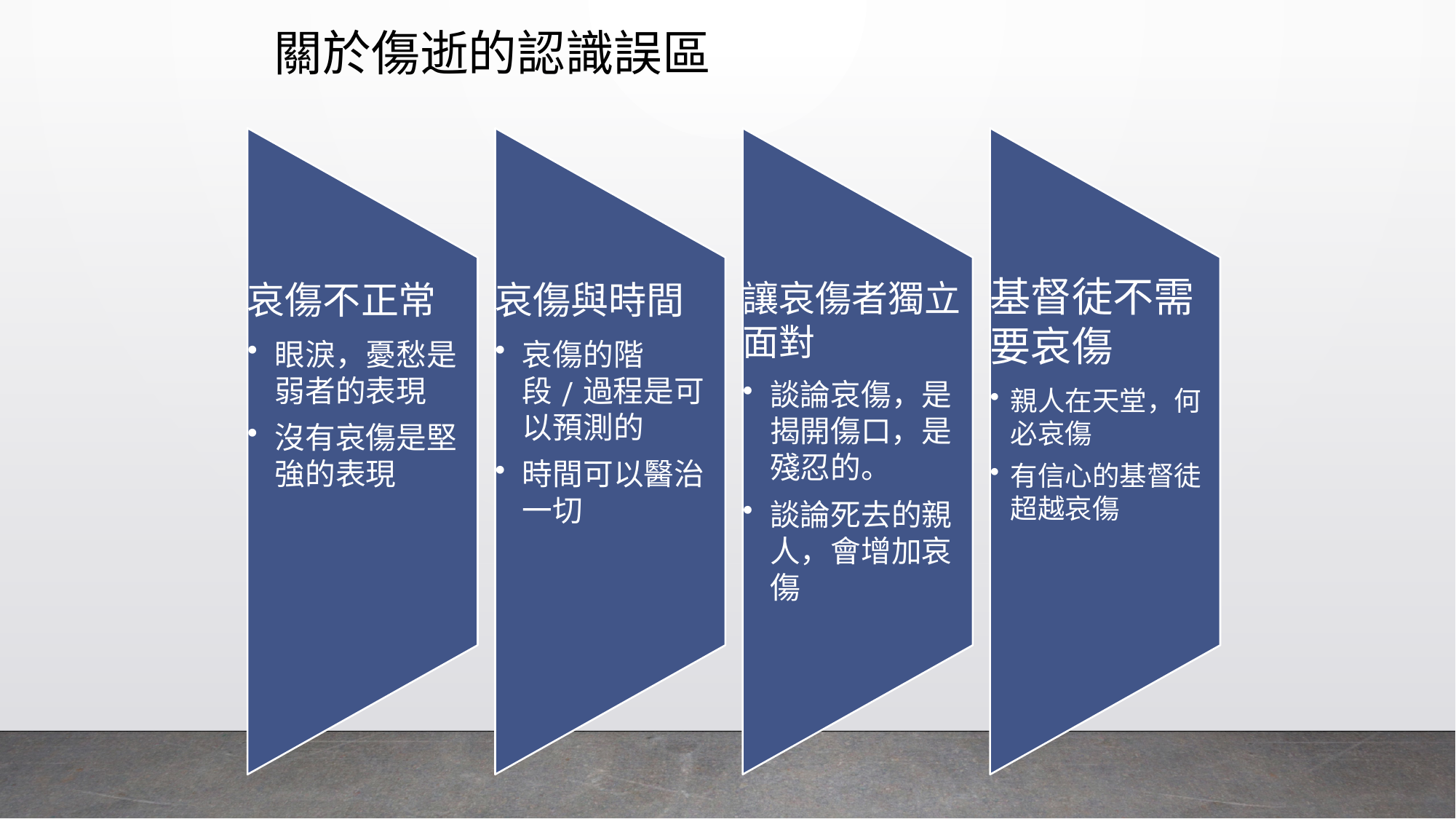

# 關於傷逝的認識誤區

哀傷不正常
眼淚，憂愁是弱者的表現
沒有哀傷是堅強的表現
哀傷與時間
哀傷的階段/過程是可以預測的
時間可以醫治一切
讓哀傷者獨立面對
談論哀傷，是揭開傷口，是殘忍的。
談論死去的親人，會增加哀傷
基督徒不需要哀傷
親人在天堂，何必哀傷
有信心的基督徒超越哀傷